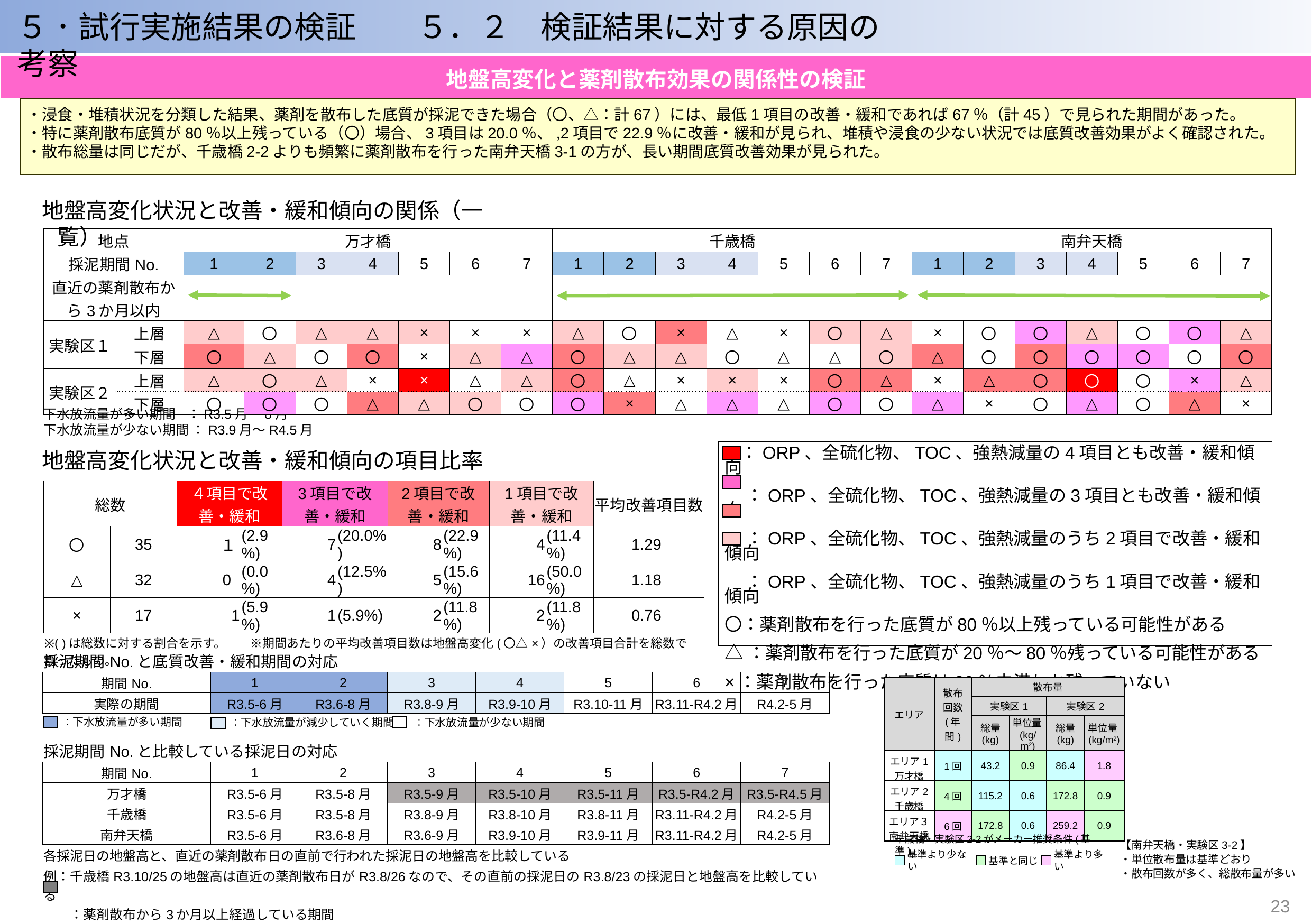

５．試行実施結果の検証　　５．２　検証結果に対する原因の考察
| 地盤高変化と薬剤散布効果の関係性の検証 |
| --- |
・浸食・堆積状況を分類した結果、薬剤を散布した底質が採泥できた場合（〇、△：計67）には、最低1項目の改善・緩和であれば67％（計45）で見られた期間があった。
・特に薬剤散布底質が80％以上残っている（〇）場合、3項目は20.0％、,2項目で22.9％に改善・緩和が見られ、堆積や浸食の少ない状況では底質改善効果がよく確認された。
・散布総量は同じだが、千歳橋2-2よりも頻繁に薬剤散布を行った南弁天橋3-1の方が、長い期間底質改善効果が見られた。
地盤高変化状況と改善・緩和傾向の関係（一覧）
| 地点 |  | 万才橋 |  |  |  |  |  |  | 千歳橋 |  |  |  |  |  |  | 南弁天橋 |  |  |  |  |  |  |
| --- | --- | --- | --- | --- | --- | --- | --- | --- | --- | --- | --- | --- | --- | --- | --- | --- | --- | --- | --- | --- | --- | --- |
| 採泥期間No. |  | 1 | 2 | 3 | 4 | 5 | 6 | 7 | 1 | 2 | 3 | 4 | 5 | 6 | 7 | 1 | 2 | 3 | 4 | 5 | 6 | 7 |
| 直近の薬剤散布から3か月以内 |  |  |  |  |  |  |  |  |  |  |  |  |  |  |  |  |  |  |  |  |  |  |
| 実験区１ | 上層 | △ | 〇 | △ | △ | × | × | × | △ | 〇 | × | △ | × | 〇 | △ | × | 〇 | 〇 | △ | 〇 | 〇 | △ |
|  | 下層 | 〇 | △ | 〇 | 〇 | × | △ | △ | 〇 | △ | △ | 〇 | △ | △ | 〇 | △ | 〇 | 〇 | 〇 | 〇 | 〇 | 〇 |
| 実験区２ | 上層 | △ | 〇 | △ | × | × | △ | △ | 〇 | △ | × | × | × | 〇 | △ | × | △ | 〇 | 〇 | 〇 | × | △ |
|  | 下層 | 〇 | 〇 | 〇 | △ | △ | 〇 | 〇 | 〇 | × | △ | △ | △ | 〇 | 〇 | △ | × | 〇 | △ | 〇 | △ | × |
下水放流量が多い期間    ：R3.5月～8月
下水放流量が少ない期間 ：R3.9月～R4.5月
地盤高変化状況と改善・緩和傾向の項目比率
   ：ORP、全硫化物、TOC、強熱減量の4項目とも改善・緩和傾向

　 ：ORP、全硫化物、TOC、強熱減量の3項目とも改善・緩和傾向

　 ：ORP、全硫化物、TOC、強熱減量のうち2項目で改善・緩和傾向

　 ：ORP、全硫化物、TOC、強熱減量のうち1項目で改善・緩和傾向

〇：薬剤散布を行った底質が80％以上残っている可能性がある

△：薬剤散布を行った底質が20％～80％残っている可能性がある

×：薬剤散布を行った底質は20％未満しか残っていない

| 総数 |  | ４項目で改善・緩和 |  | 3項目で改善・緩和 |  | 2項目で改善・緩和 |  | 1項目で改善・緩和 |  | 平均改善項目数 |  |
| --- | --- | --- | --- | --- | --- | --- | --- | --- | --- | --- | --- |
| 〇 | 35 | １ | (2.9%) | 7 | (20.0%) | 8 | (22.9%) | 4 | (11.4%) | 1.29 |  |
| △ | 32 | 0 | (0.0%) | 4 | (12.5%) | 5 | (15.6%) | 16 | (50.0%) | 1.18 |  |
| × | 17 | 1 | (5.9%) | 1 | (5.9%) | 2 | (11.8%) | 2 | (11.8%) | 0.76 |  |
| ※( )は総数に対する割合を示す。　　※期間あたりの平均改善項目数は地盤高変化(〇△×）の改善項目合計を総数で割ったもの。 |  |  |  |  |  |  |  |  |  |  |  |
| 採泥期間No.と底質改善・緩和期間の対応 |  |  |  |  |  |  |  |
| --- | --- | --- | --- | --- | --- | --- | --- |
| 期間No. | 1 | 2 | 3 | 4 | 5 | 6 | 7 |
| 実際の期間 | R3.5-6月 | R3.6-8月 | R3.8-9月 | R3.9-10月 | R3.10-11月 | R3.11-R4.2月 | R4.2-5月 |
| エリア | 散布 回数 (年間) | 散布量 |  |  |  |
| --- | --- | --- | --- | --- | --- |
|  |  | 実験区1 |  | 実験区2 |  |
|  |  | 総量 (kg) | 単位量(kg/m2) | 総量 (kg) | 単位量(kg/m2) |
| エリア1 万才橋 | 1回 | 43.2 | 0.9 | 86.4 | 1.8 |
| エリア2 千歳橋 | 4回 | 115.2 | 0.6 | 172.8 | 0.9 |
| エリア３ 南弁天橋 | 6回 | 172.8 | 0.6 | 259.2 | 0.9 |
：下水放流量が多い期間
：下水放流量が減少していく期間
：下水放流量が少ない期間

| 採泥期間No.と比較している採泥日の対応 |  |  |  |  |  |  |  |
| --- | --- | --- | --- | --- | --- | --- | --- |
| 期間No. | 1 | 2 | 3 | 4 | 5 | 6 | 7 |
| 万才橋 | R3.5-6月 | R3.5-8月 | R3.5-9月 | R3.5-10月 | R3.5-11月 | R3.5-R4.2月 | R3.5-R4.5月 |
| 千歳橋 | R3.5-6月 | R3.5-8月 | R3.8-9月 | R3.8-10月 | R3.8-11月 | R3.11-R4.2月 | R4.2-5月 |
| 南弁天橋 | R3.5-6月 | R3.6-8月 | R3.6-9月 | R3.9-10月 | R3.9-11月 | R3.11-R4.2月 | R4.2-5月 |
| 各採泥日の地盤高と、直近の薬剤散布日の直前で行われた採泥日の地盤高を比較している |  |  |  |  |  |  |  |
| 例：千歳橋R3.10/25の地盤高は直近の薬剤散布日がR3.8/26なので、その直前の採泥日のR3.8/23の採泥日と地盤高を比較している 　　：薬剤散布から3か月以上経過している期間 |  |  |  |  |  |  |  |
千歳橋・実験区2-2がメーカー推奨条件(基準)
基準より少ない
基準と同じ
基準より多い

【南弁天橋・実験区3-2】
・単位散布量は基準どおり
・散布回数が多く、総散布量が多い

23